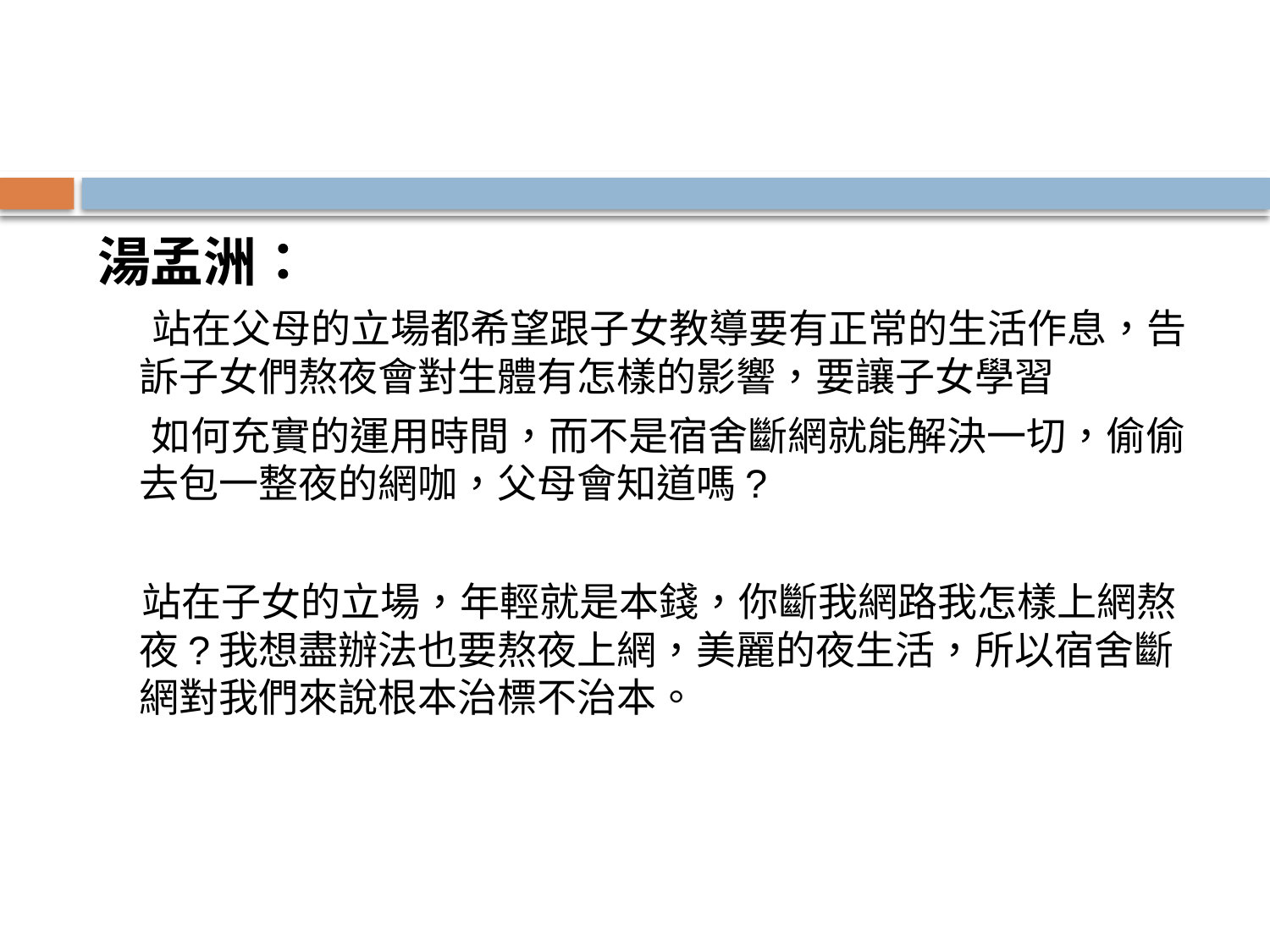

#
湯孟洲：
     站在父母的立場都希望跟子女教導要有正常的生活作息，告訴子女們熬夜會對生體有怎樣的影響，要讓子女學習
     如何充實的運用時間，而不是宿舍斷網就能解決一切，偷偷去包一整夜的網咖，父母會知道嗎?

    站在子女的立場，年輕就是本錢，你斷我網路我怎樣上網熬夜?我想盡辦法也要熬夜上網，美麗的夜生活，所以宿舍斷網對我們來說根本治標不治本。